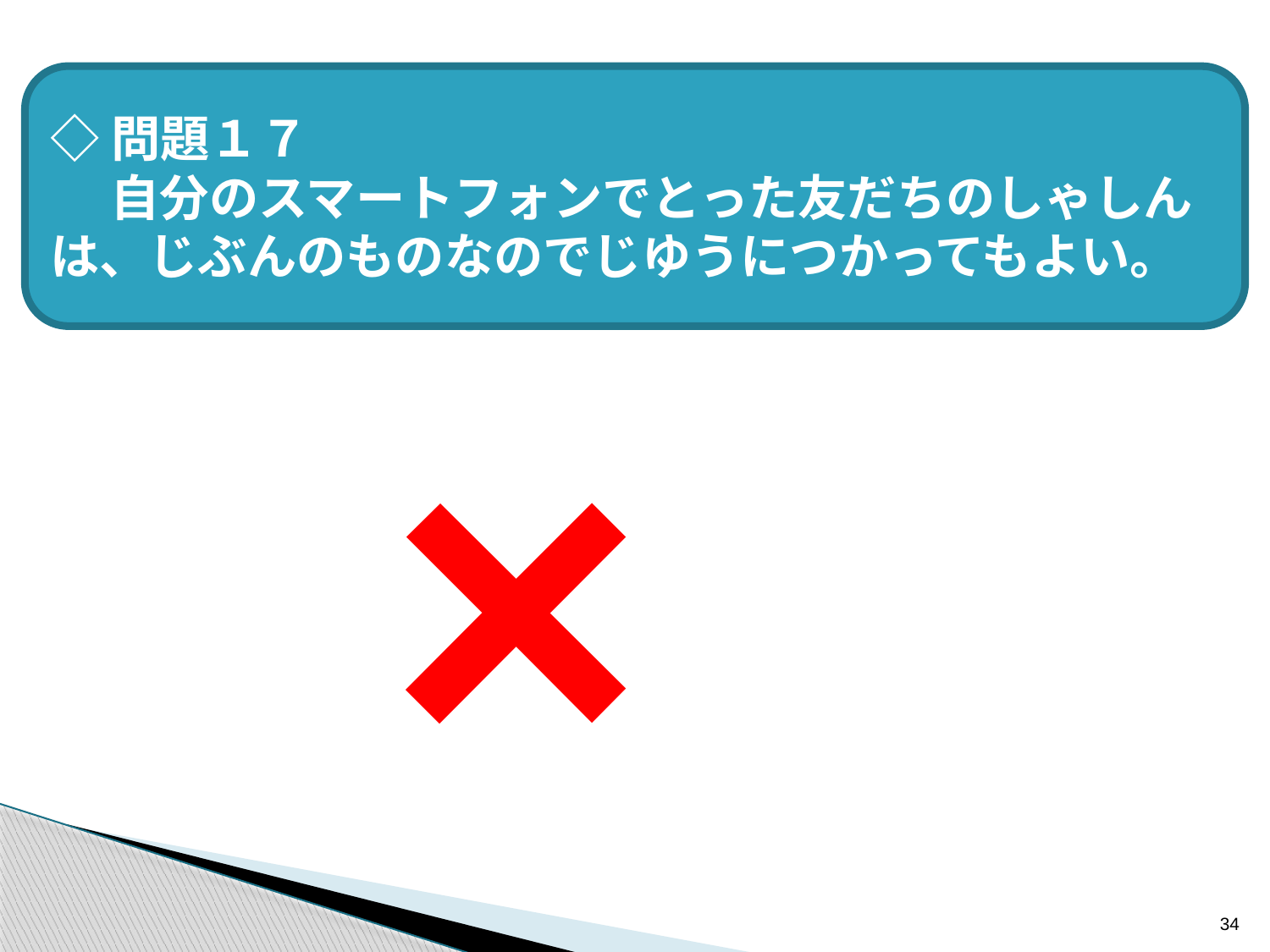

◇問題１７
　 自分のスマートフォンでとった友だちのしゃしんは、じぶんのものなのでじゆうにつかってもよい。

×

34